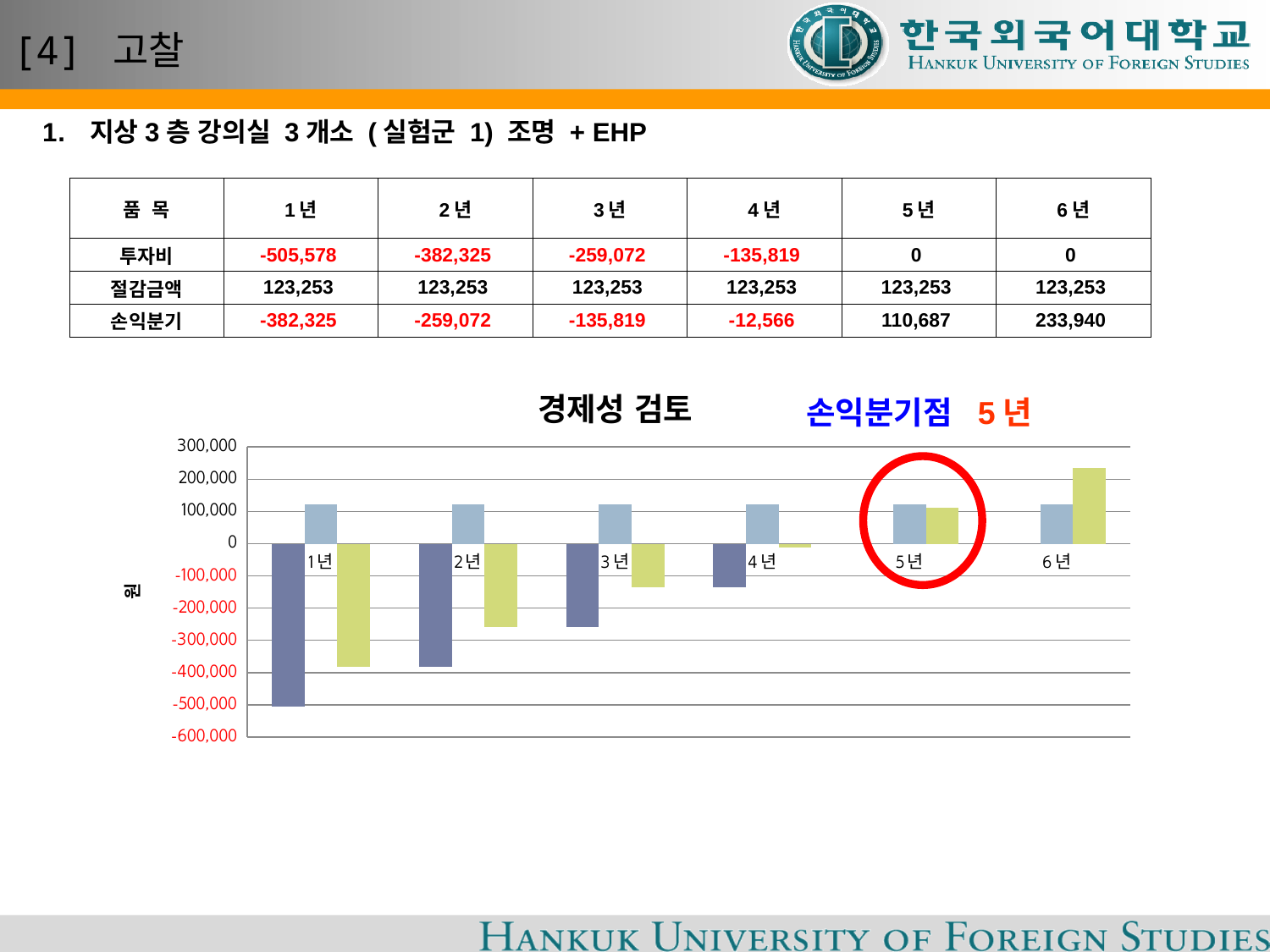

# [4] 고찰

지상3층 강의실 3개소 (실험군 1) 조명 + EHP
| 품 목 | 1년 | 2년 | 3년 | 4년 | 5년 | 6년 |
| --- | --- | --- | --- | --- | --- | --- |
| 투자비 | -505,578 | -382,325 | -259,072 | -135,819 | 0 | 0 |
| 절감금액 | 123,253 | 123,253 | 123,253 | 123,253 | 123,253 | 123,253 |
| 손익분기 | -382,325 | -259,072 | -135,819 | -12,566 | 110,687 | 233,940 |

### Chart: 경제성 검토

| Category | 투자비 | 절감금액 | 손익분기 |
|---|---|---|---|
| 1년 | -505578.0 | 123253.0 | -382325.0 |
| 2년 | -382325.0 | 123253.0 | -259072.0 |
| 3년 | -259072.0 | 123253.0 | -135819.0 |
| 4년 | -135819.0 | 123253.0 | -12566.0 |
| 5년 | 0.0 | 123253.0 | 110687.0 |
| 6년 | 0.0 | 123253.0 | 233940.0 |
손익분기점  5년